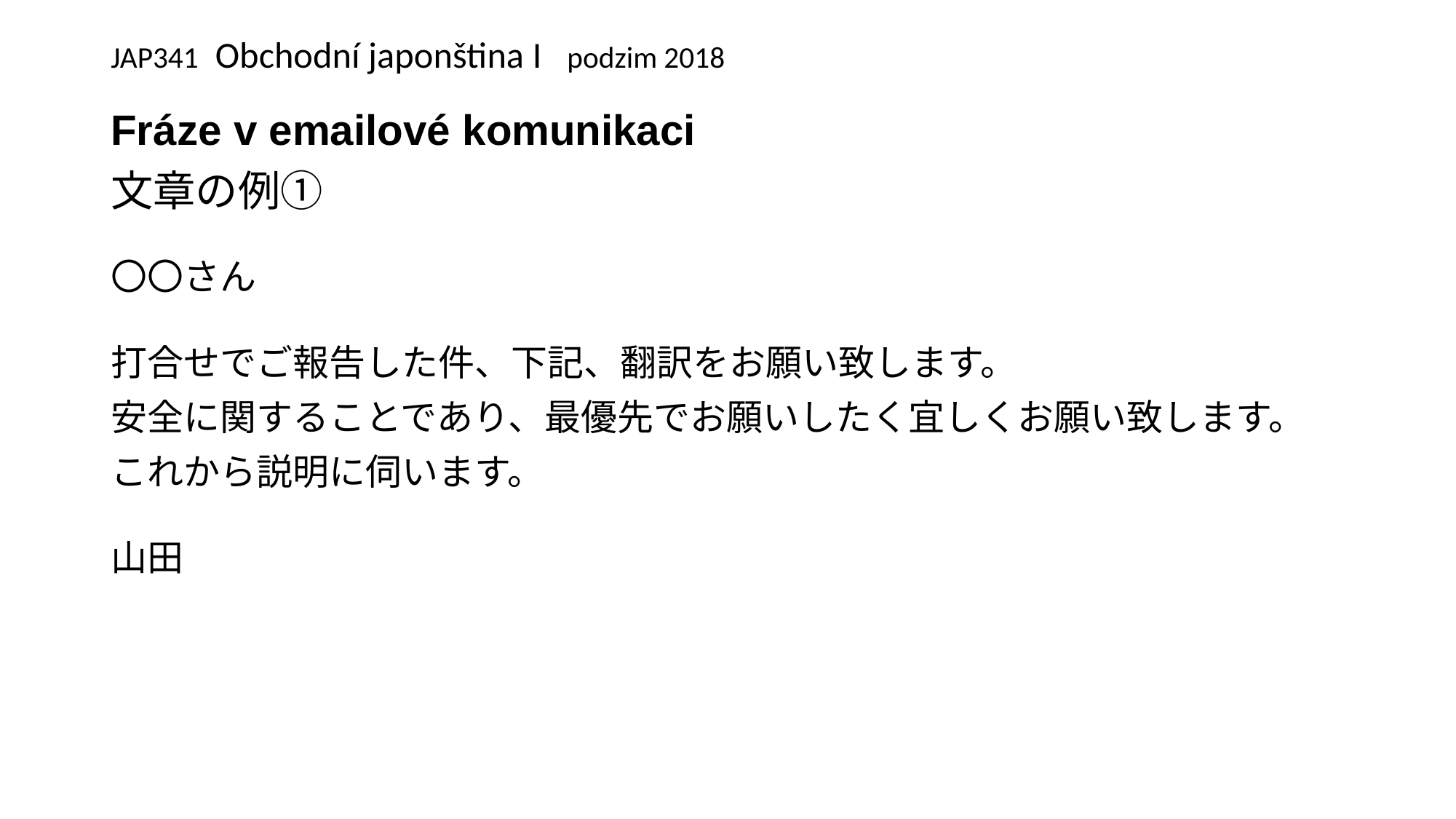

# JAP341  Obchodní japonština I   podzim 2018
Fráze v emailové komunikaci
文章の例①

〇〇さん

打合せでご報告した件、下記、翻訳をお願い致します。
安全に関することであり、最優先でお願いしたく宜しくお願い致します。
これから説明に伺います。

山田